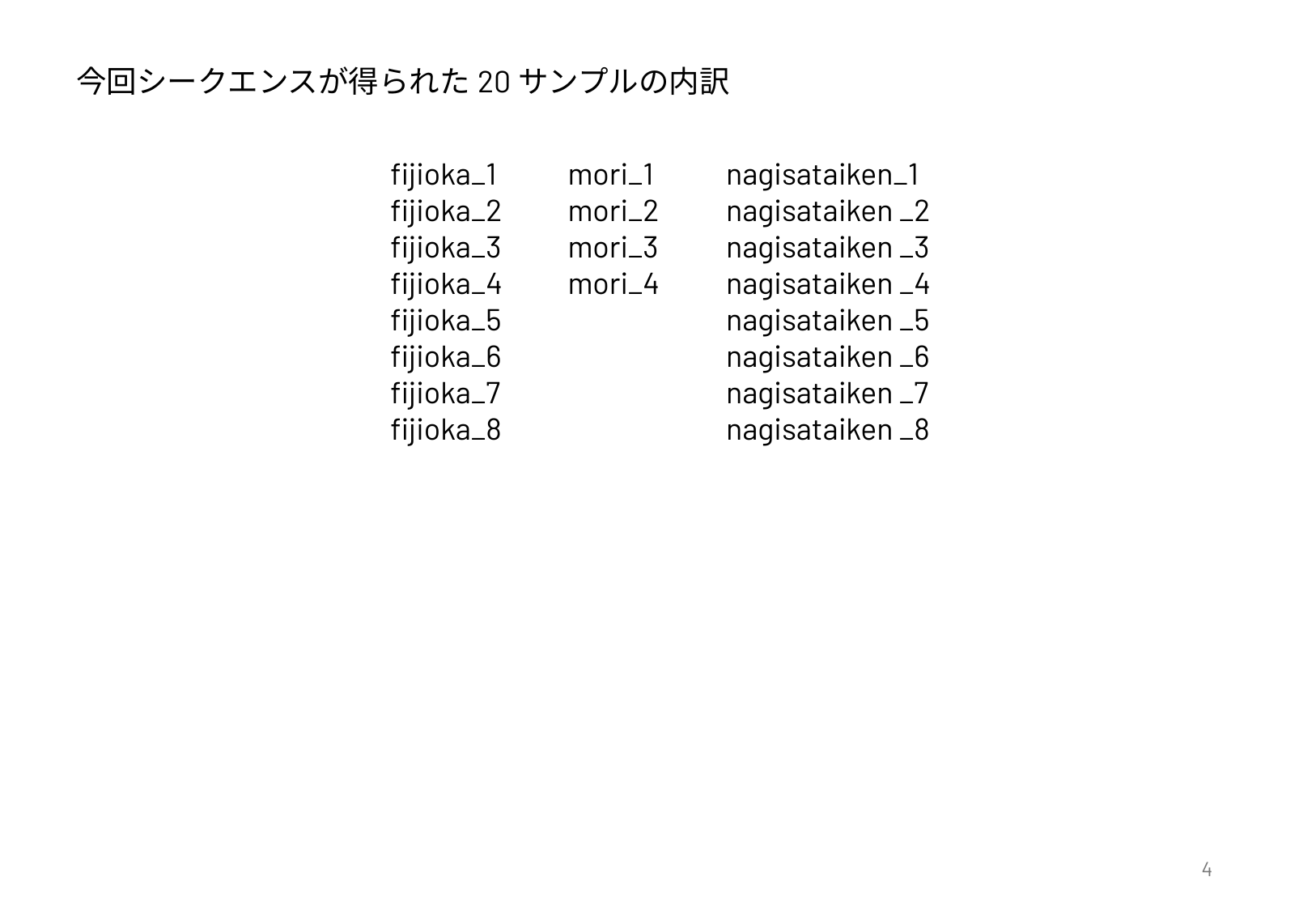

今回シークエンスが得られた20サンプルの内訳
fijioka_1
fijioka_2
fijioka_3
fijioka_4
fijioka_5
fijioka_6
fijioka_7
fijioka_8
mori_1
mori_2
mori_3
mori_4
nagisataiken_1
nagisataiken _2
nagisataiken _3
nagisataiken _4
nagisataiken _5
nagisataiken _6
nagisataiken _7
nagisataiken _8
4